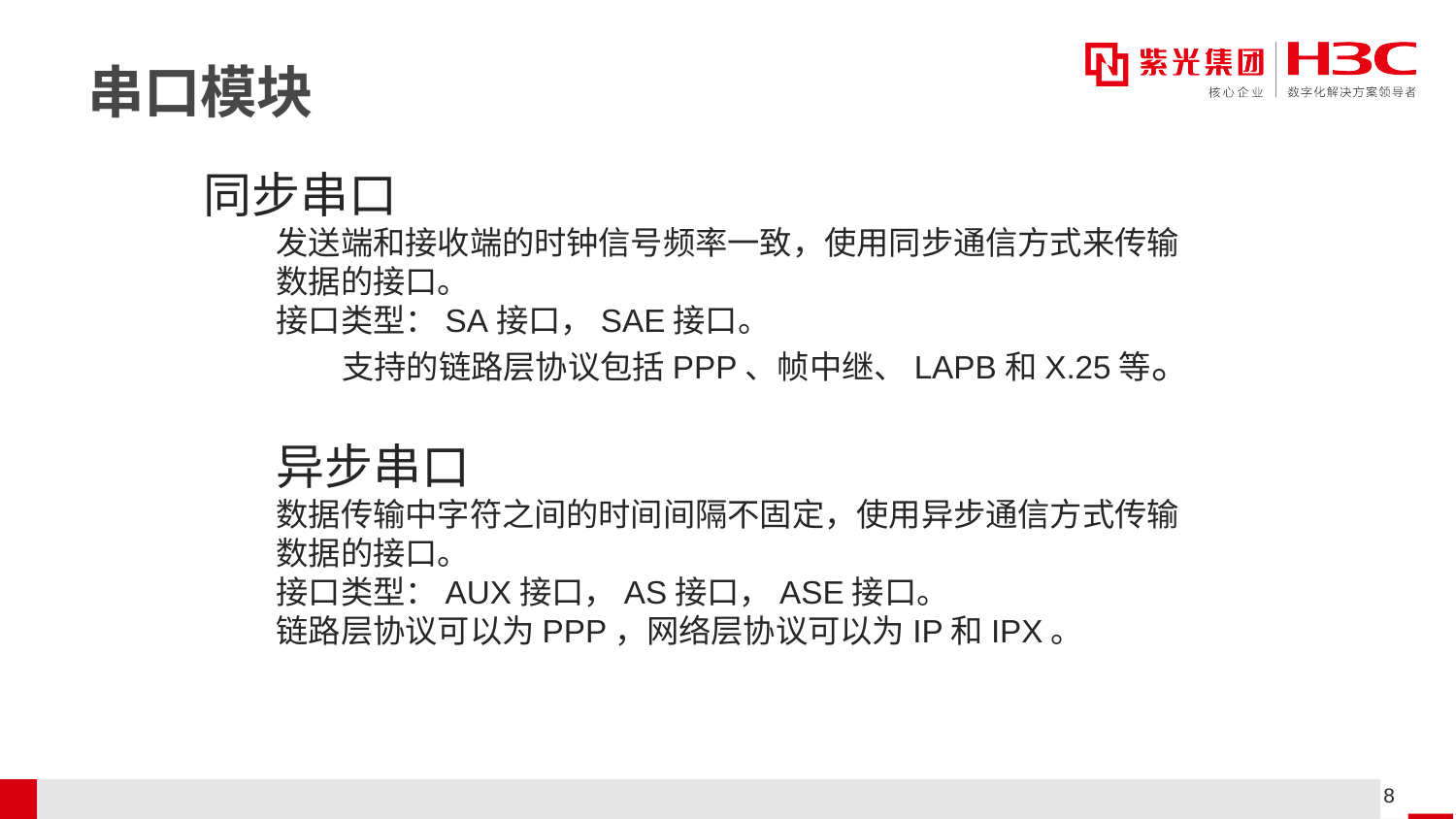

# 串口模块
同步串口
发送端和接收端的时钟信号频率一致，使用同步通信方式来传输数据的接口。
接口类型：SA接口，SAE接口。
        支持的链路层协议包括PPP、帧中继、LAPB和X.25等。

异步串口
数据传输中字符之间的时间间隔不固定，使用异步通信方式传输数据的接口。
接口类型：AUX接口，AS接口，ASE接口。
链路层协议可以为PPP，网络层协议可以为IP和IPX。